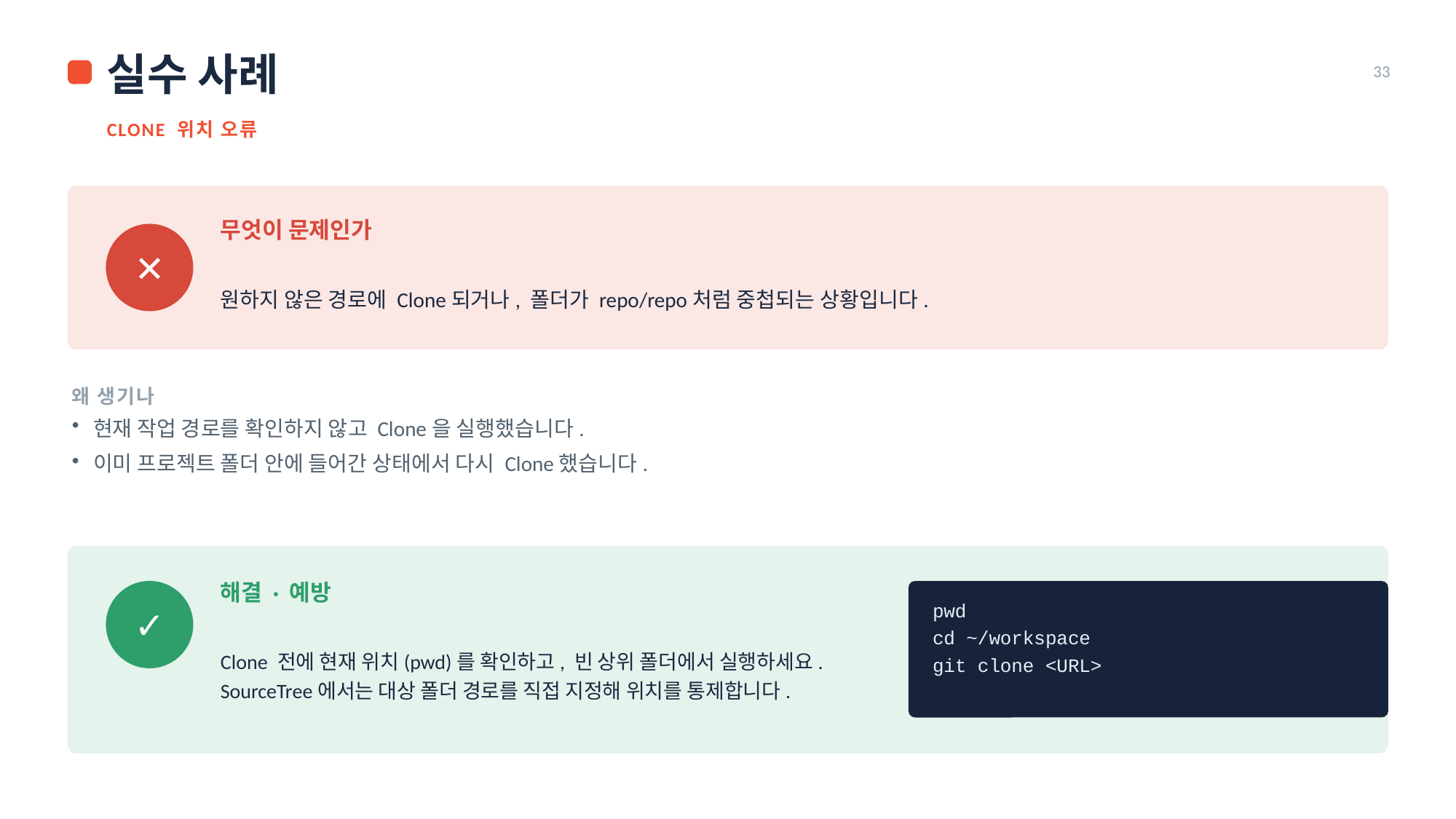

실수 사례
33

CLONE 위치 오류

무엇이 문제인가

✕
원하지 않은 경로에 Clone되거나, 폴더가 repo/repo처럼 중첩되는 상황입니다.
왜 생기나
현재 작업 경로를 확인하지 않고 Clone을 실행했습니다.
이미 프로젝트 폴더 안에 들어간 상태에서 다시 Clone했습니다.

해결 · 예방

✓

pwd
cd ~/workspace
git clone <URL>
Clone 전에 현재 위치(pwd)를 확인하고, 빈 상위 폴더에서 실행하세요.
SourceTree에서는 대상 폴더 경로를 직접 지정해 위치를 통제합니다.